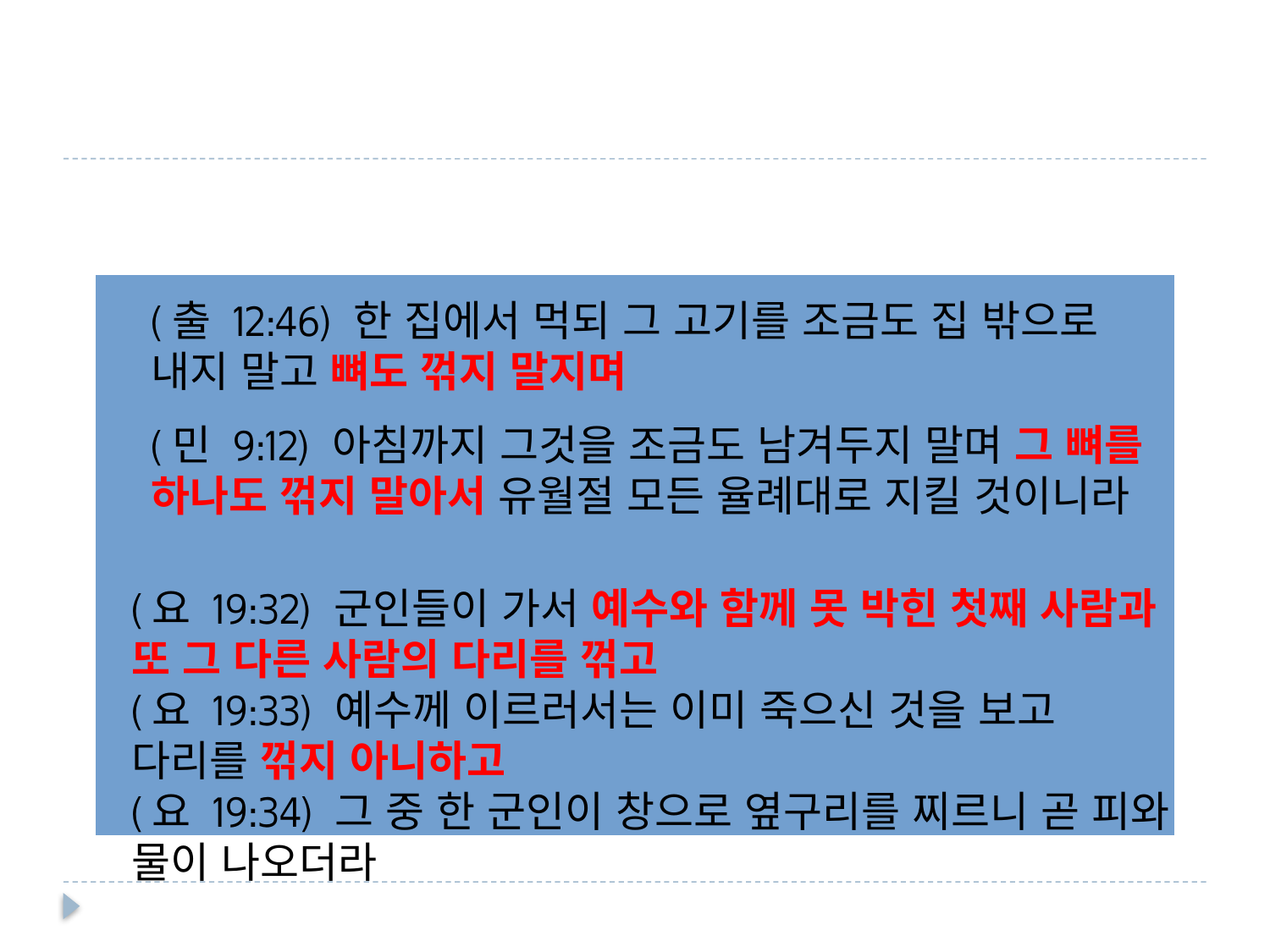

#

(출 12:46) 한 집에서 먹되 그 고기를 조금도 집 밖으로 내지 말고 뼈도 꺾지 말지며
(민 9:12) 아침까지 그것을 조금도 남겨두지 말며 그 뼈를 하나도 꺾지 말아서 유월절 모든 율례대로 지킬 것이니라
(요 19:32) 군인들이 가서 예수와 함께 못 박힌 첫째 사람과 또 그 다른 사람의 다리를 꺾고
(요 19:33) 예수께 이르러서는 이미 죽으신 것을 보고 다리를 꺾지 아니하고
(요 19:34) 그 중 한 군인이 창으로 옆구리를 찌르니 곧 피와 물이 나오더라